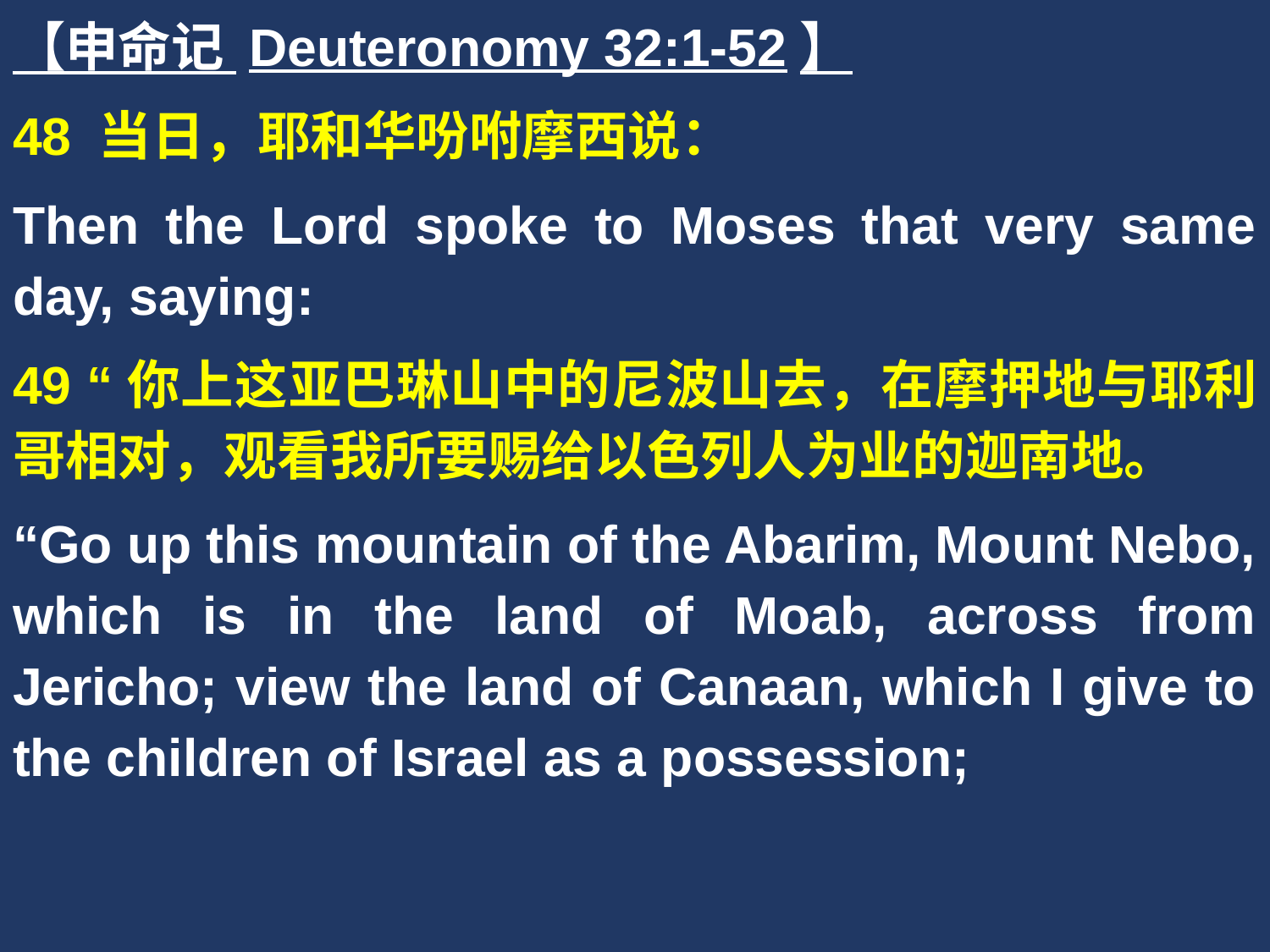

【申命记 Deuteronomy 32:1-52】
48 当日，耶和华吩咐摩西说：
Then the Lord spoke to Moses that very same day, saying:
49 “你上这亚巴琳山中的尼波山去，在摩押地与耶利哥相对，观看我所要赐给以色列人为业的迦南地。
“Go up this mountain of the Abarim, Mount Nebo, which is in the land of Moab, across from Jericho; view the land of Canaan, which I give to the children of Israel as a possession;